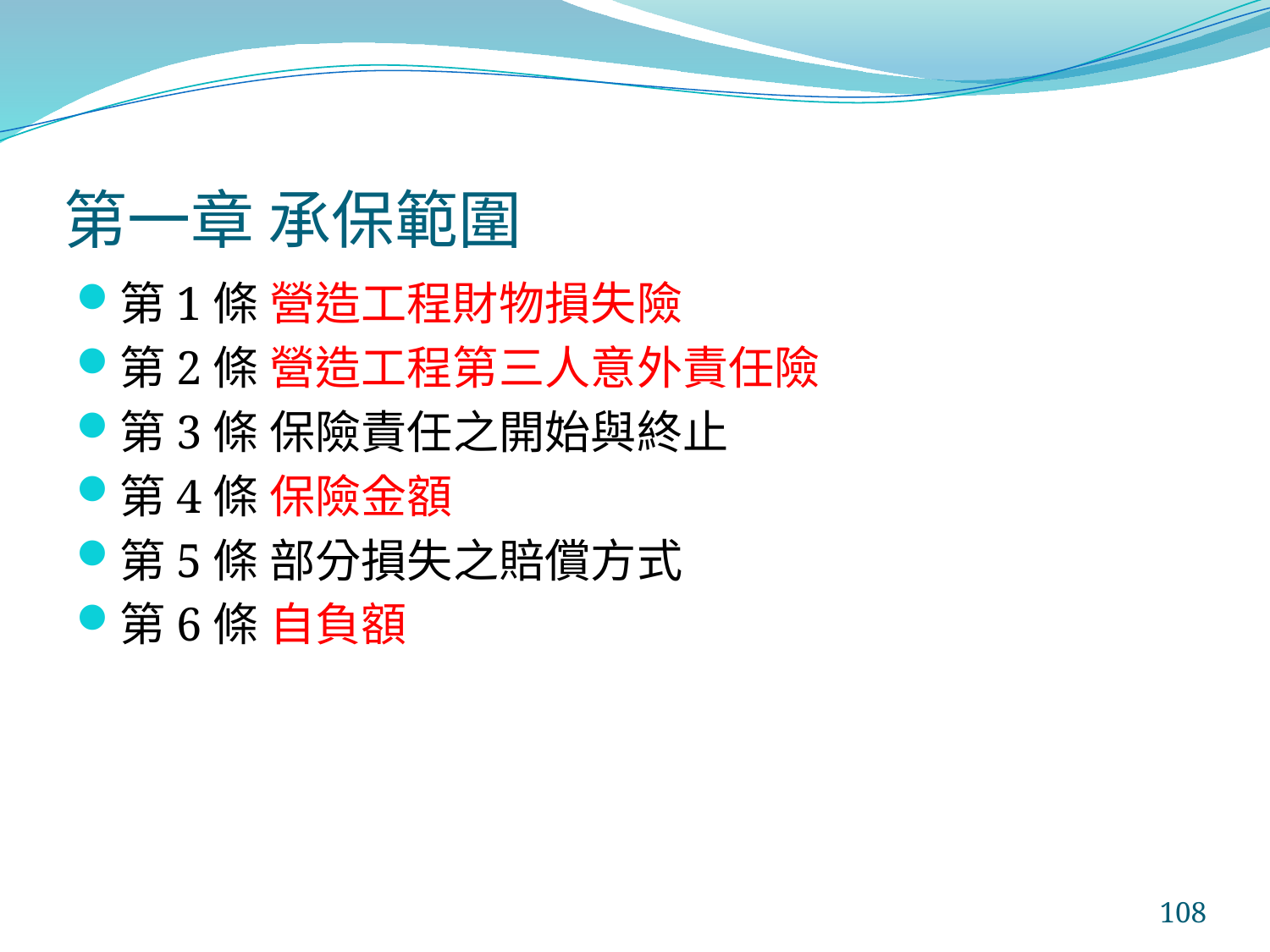

# 第一章 承保範圍
第1條 營造工程財物損失險
第2條 營造工程第三人意外責任險
第3條 保險責任之開始與終止
第4條 保險金額
第5條 部分損失之賠償方式
第6條 自負額

108